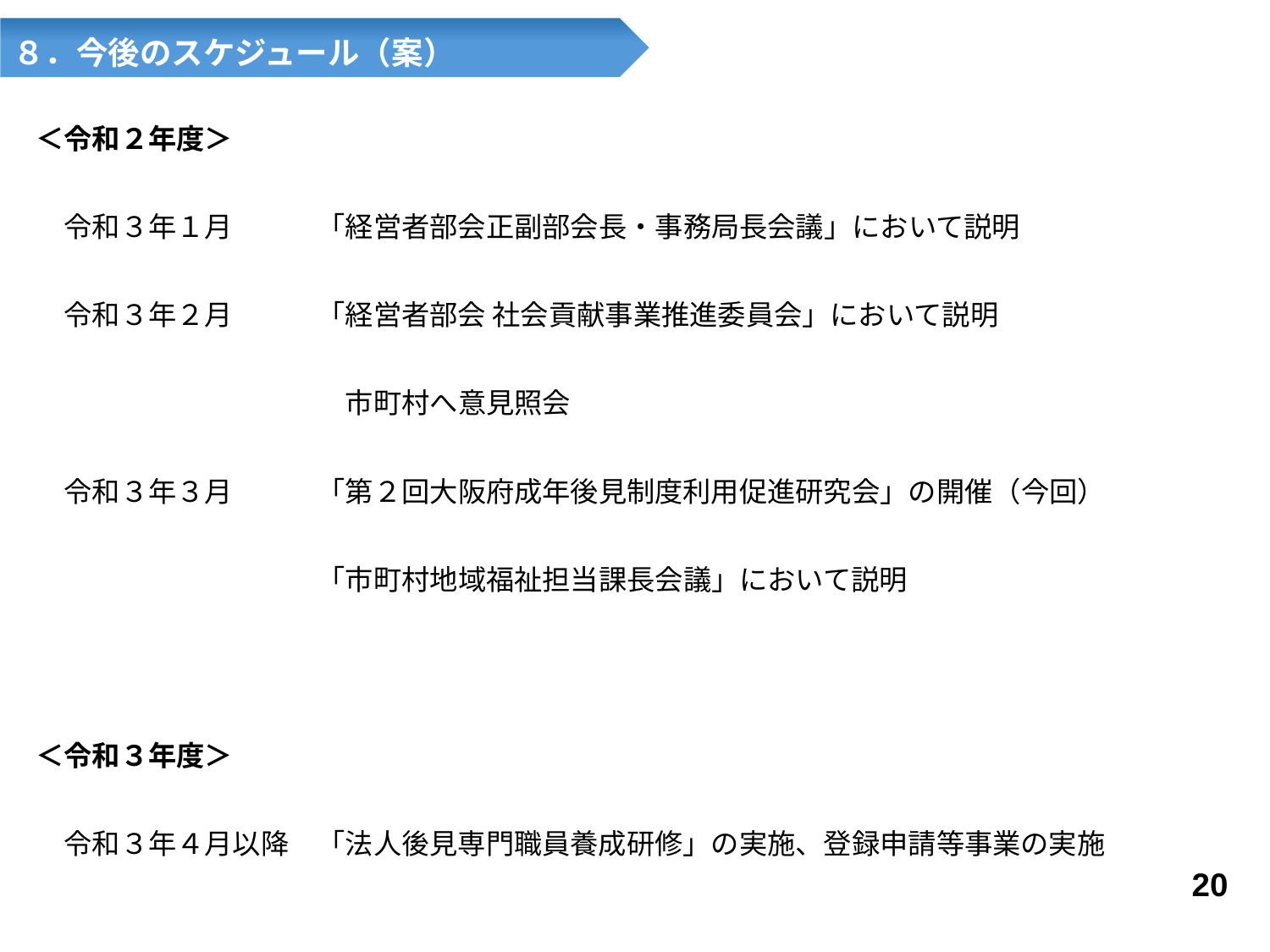

８．今後のスケジュール（案）
＜令和２年度＞

　令和３年１月　　　「経営者部会正副部会長・事務局長会議」において説明

　令和３年２月　　　「経営者部会 社会貢献事業推進委員会」において説明

　　　　　　　　　　　市町村へ意見照会

　令和３年３月　　　「第２回大阪府成年後見制度利用促進研究会」の開催（今回）

　　　　　　　　　　「市町村地域福祉担当課長会議」において説明

＜令和３年度＞

　令和３年４月以降　「法人後見専門職員養成研修」の実施、登録申請等事業の実施
20